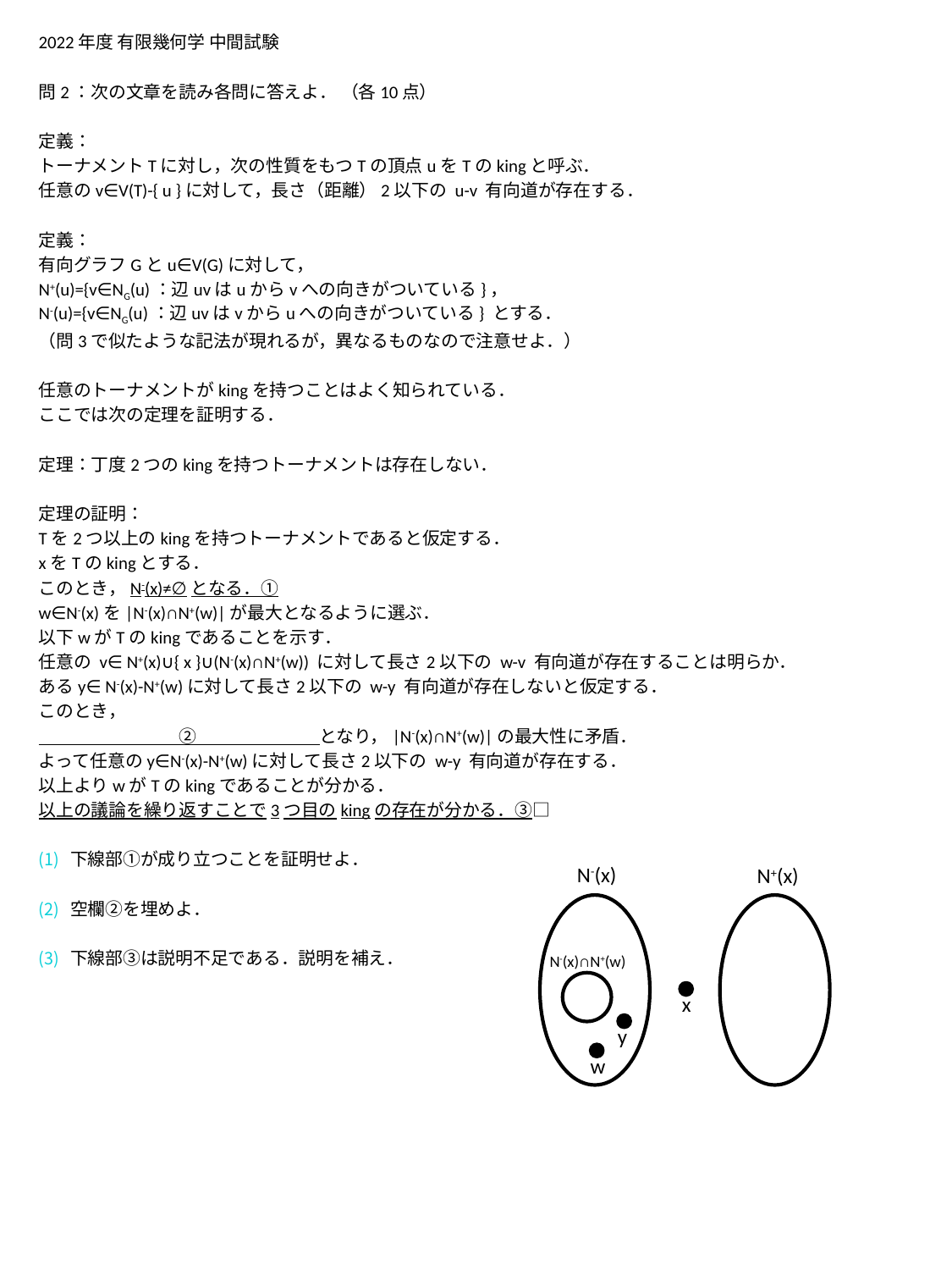

2022年度 有限幾何学 中間試験

問2：次の文章を読み各問に答えよ． （各10点）

定義：
トーナメントTに対し，次の性質をもつTの頂点uをTのkingと呼ぶ．
任意のv∈V(T)-{ u }に対して，長さ（距離）2以下の u-v 有向道が存在する．

定義：
有向グラフGとu∈V(G)に対して，
N+(u)={v∈NG(u)：辺uvはuからvへの向きがついている}，
N-(u)={v∈NG(u)：辺uvはvからuへの向きがついている} とする．
（問3で似たような記法が現れるが，異なるものなので注意せよ．）

任意のトーナメントがkingを持つことはよく知られている．
ここでは次の定理を証明する．

定理：丁度2つのkingを持つトーナメントは存在しない．

定理の証明：
Tを2つ以上のkingを持つトーナメントであると仮定する．
xをTのkingとする．
このとき，N-(x)≠∅となる．①
w∈N-(x)を|N-(x)∩N+(w)|が最大となるように選ぶ．
以下wがTのkingであることを示す．
任意の v∈ N+(x)∪{ x }∪(N-(x)∩N+(w)) に対して長さ2以下の w-v 有向道が存在することは明らか．
あるy∈ N-(x)-N+(w)に対して長さ2以下の w-y 有向道が存在しないと仮定する．
このとき，
　　　　　　　　②　　　　　　　となり，|N-(x)∩N+(w)|の最大性に矛盾．
よって任意のy∈N-(x)-N+(w)に対して長さ2以下の w-y 有向道が存在する．
以上よりwがTのkingであることが分かる．
以上の議論を繰り返すことで3つ目のkingの存在が分かる．③□

下線部①が成り立つことを証明せよ．

空欄②を埋めよ．

下線部③は説明不足である．説明を補え．

N-(x)
N+(x)

N-(x)∩N+(w)

x

y

w